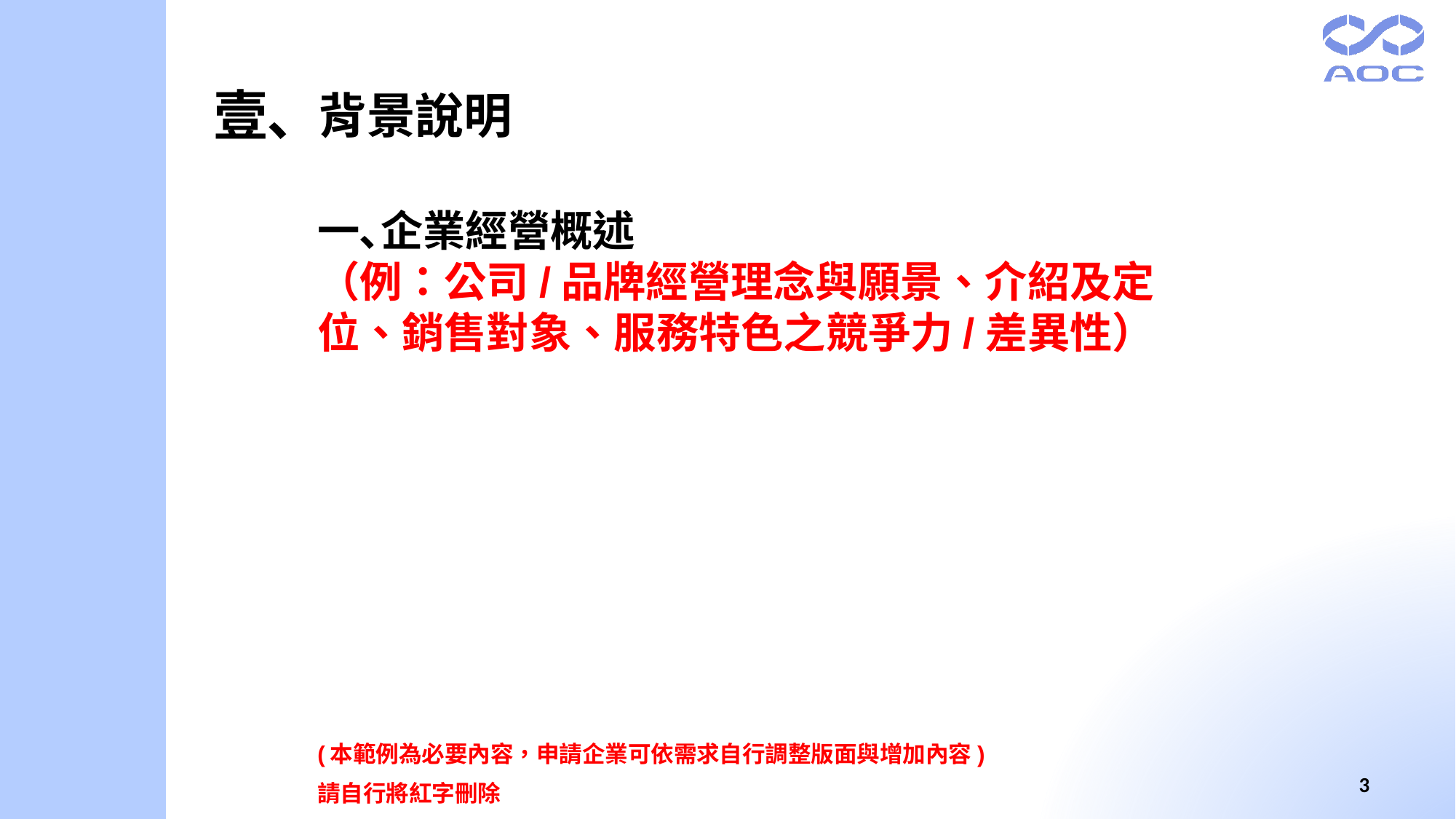

壹､
背景說明
一､企業經營概述
（例：公司/品牌經營理念與願景、介紹及定位、銷售對象、服務特色之競爭力/差異性）
(本範例為必要內容，申請企業可依需求自行調整版面與增加內容)
請自行將紅字刪除